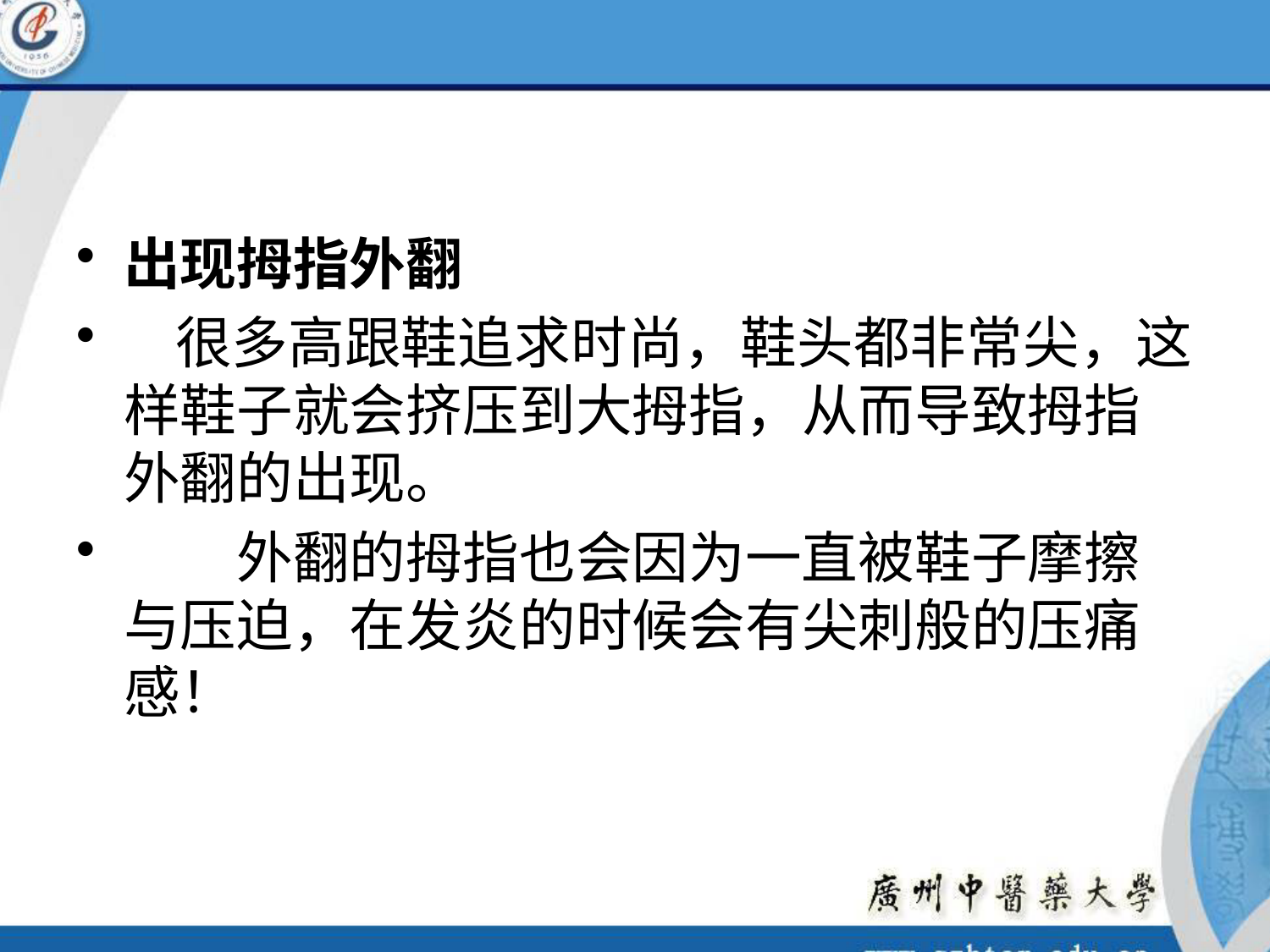

#
出现拇指外翻
   很多高跟鞋追求时尚，鞋头都非常尖，这样鞋子就会挤压到大拇指，从而导致拇指外翻的出现。
　　外翻的拇指也会因为一直被鞋子摩擦与压迫，在发炎的时候会有尖刺般的压痛感！